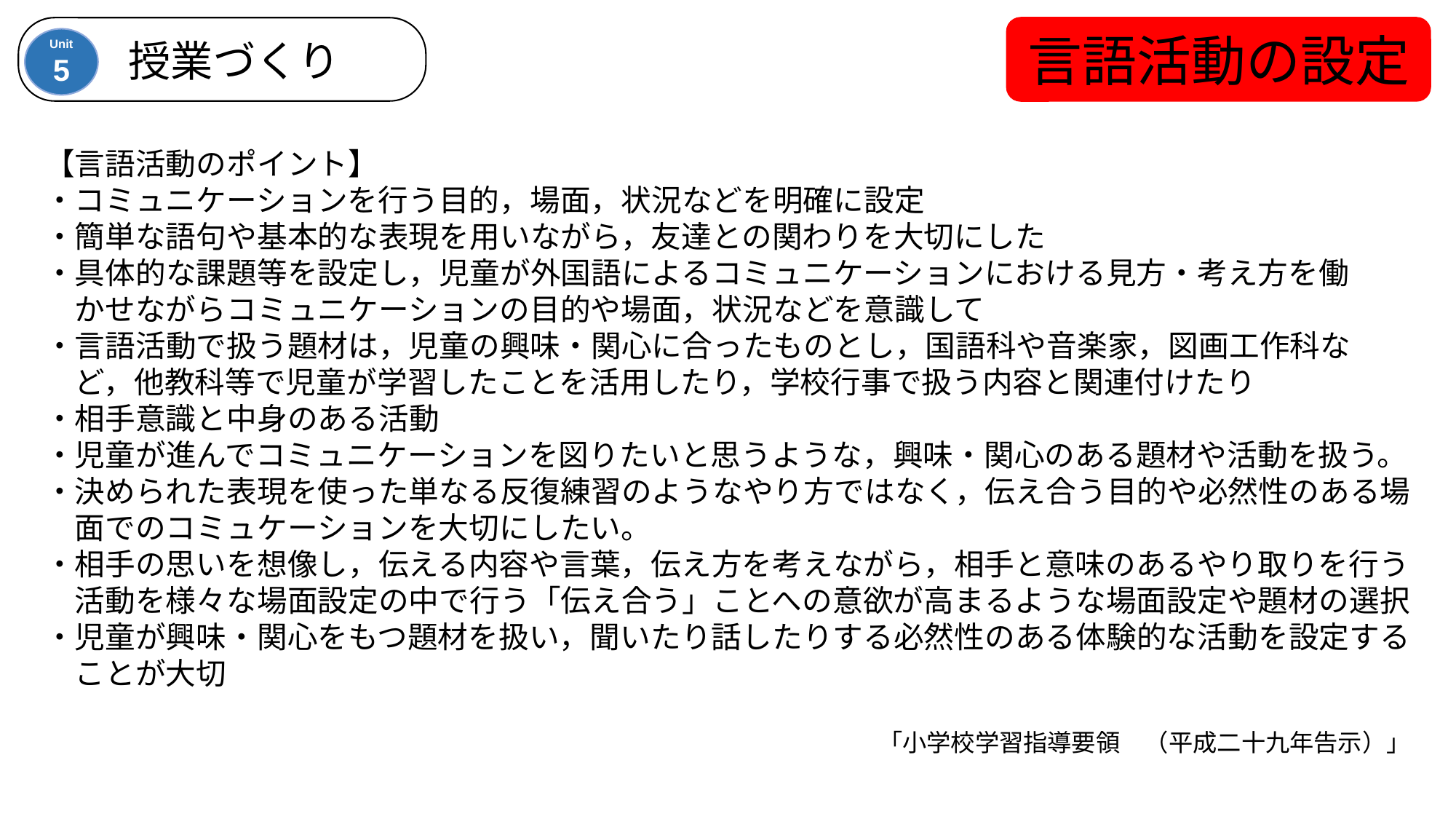

Unit
5
授業づくり
言語活動の設定
【言語活動のポイント】
・コミュニケーションを行う目的，場面，状況などを明確に設定
・簡単な語句や基本的な表現を用いながら，友達との関わりを大切にした
・具体的な課題等を設定し，児童が外国語によるコミュニケーションにおける見方・考え方を働
　かせながらコミュニケーションの目的や場面，状況などを意識して
・言語活動で扱う題材は，児童の興味・関心に合ったものとし，国語科や音楽家，図画工作科な
　ど，他教科等で児童が学習したことを活用したり，学校行事で扱う内容と関連付けたり
・相手意識と中身のある活動
・児童が進んでコミュニケーションを図りたいと思うような，興味・関心のある題材や活動を扱う。
・決められた表現を使った単なる反復練習のようなやり方ではなく，伝え合う目的や必然性のある場
　面でのコミュケーションを大切にしたい。
・相手の思いを想像し，伝える内容や言葉，伝え方を考えながら，相手と意味のあるやり取りを行う
　活動を様々な場面設定の中で行う「伝え合う」ことへの意欲が高まるような場面設定や題材の選択
・児童が興味・関心をもつ題材を扱い，聞いたり話したりする必然性のある体験的な活動を設定する
　ことが大切

「小学校学習指導要領　（平成二十九年告示）」